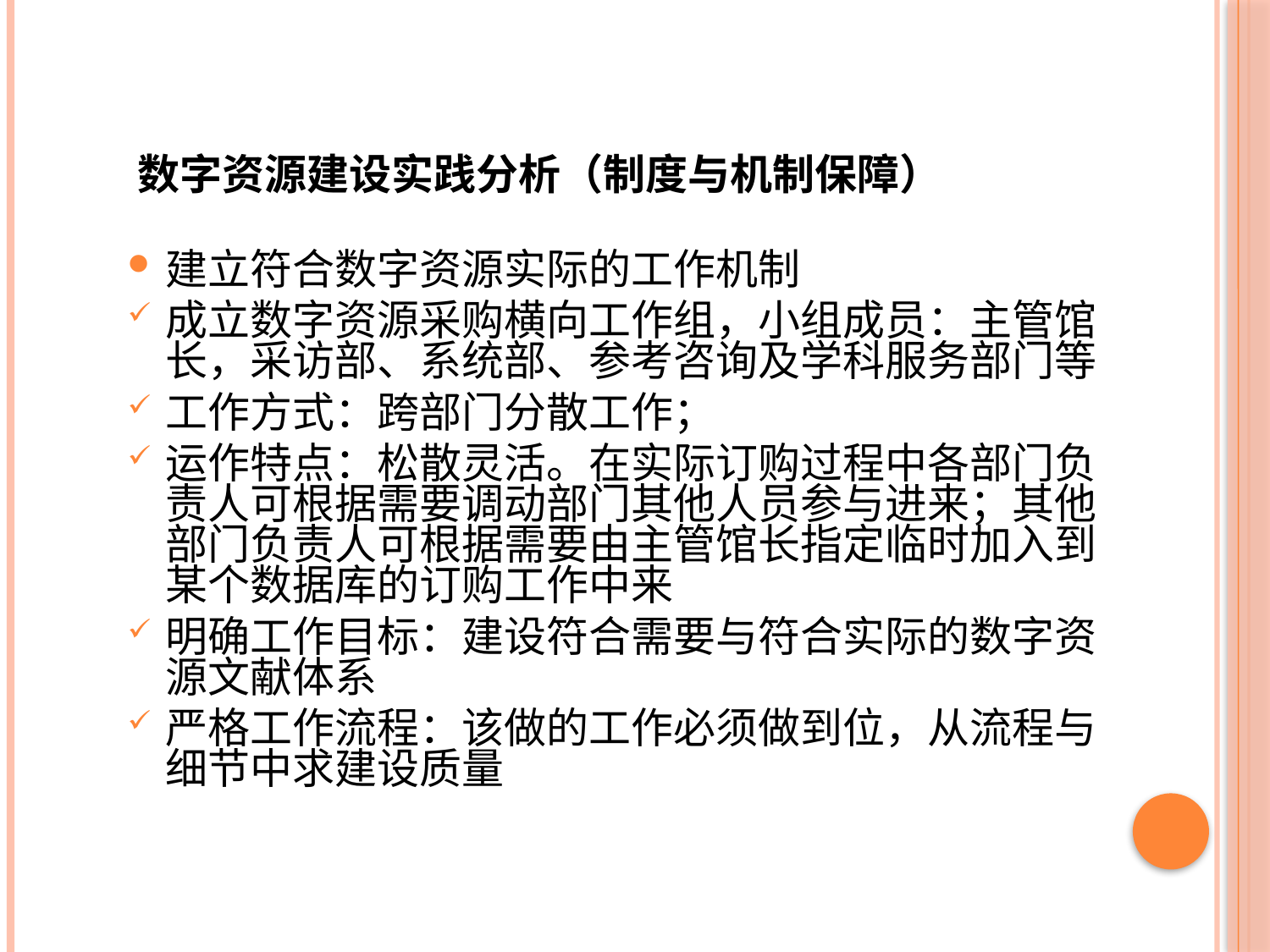

数字资源建设实践分析（制度与机制保障）
建立符合数字资源实际的工作机制
成立数字资源采购横向工作组，小组成员：主管馆长，采访部、系统部、参考咨询及学科服务部门等
工作方式：跨部门分散工作；
运作特点：松散灵活。在实际订购过程中各部门负责人可根据需要调动部门其他人员参与进来；其他部门负责人可根据需要由主管馆长指定临时加入到某个数据库的订购工作中来
明确工作目标：建设符合需要与符合实际的数字资源文献体系
严格工作流程：该做的工作必须做到位，从流程与细节中求建设质量